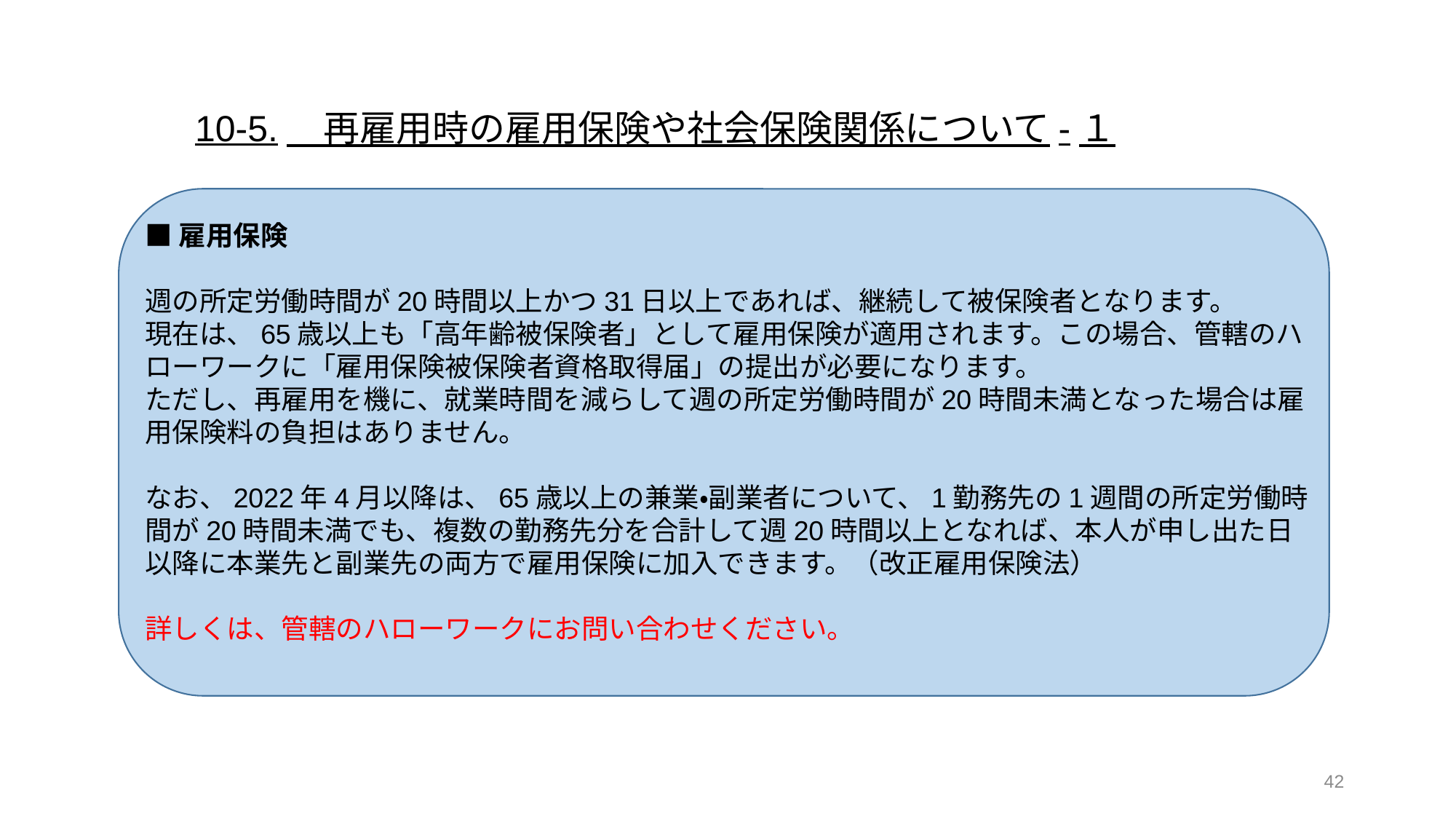

10-5.　再雇用時の雇用保険や社会保険関係について-１

■雇用保険

週の所定労働時間が20時間以上かつ31日以上であれば、継続して被保険者となります。
現在は、65歳以上も「高年齢被保険者」として雇用保険が適用されます。この場合、管轄のハローワークに「雇用保険被保険者資格取得届」の提出が必要になります。
ただし、再雇用を機に、就業時間を減らして週の所定労働時間が20時間未満となった場合は雇用保険料の負担はありません。
なお、2022年4月以降は、65歳以上の兼業・副業者について、1勤務先の1週間の所定労働時間が20時間未満でも、複数の勤務先分を合計して週20時間以上となれば、本人が申し出た日以降に本業先と副業先の両方で雇用保険に加入できます。（改正雇用保険法）
詳しくは、管轄のハローワークにお問い合わせください。
42